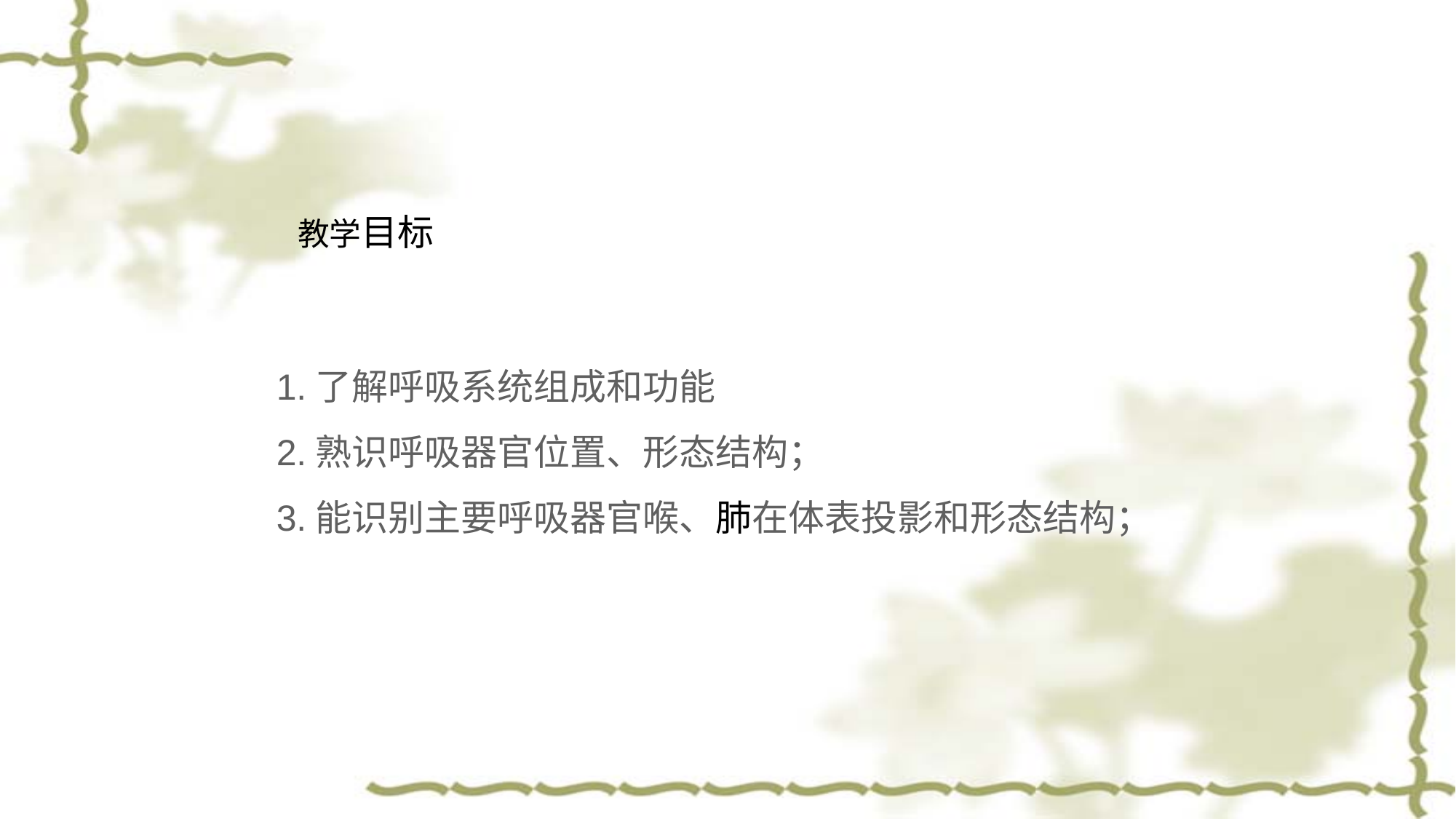

教学目标
1.了解呼吸系统组成和功能
2.熟识呼吸器官位置、形态结构；
3.能识别主要呼吸器官喉、肺在体表投影和形态结构；